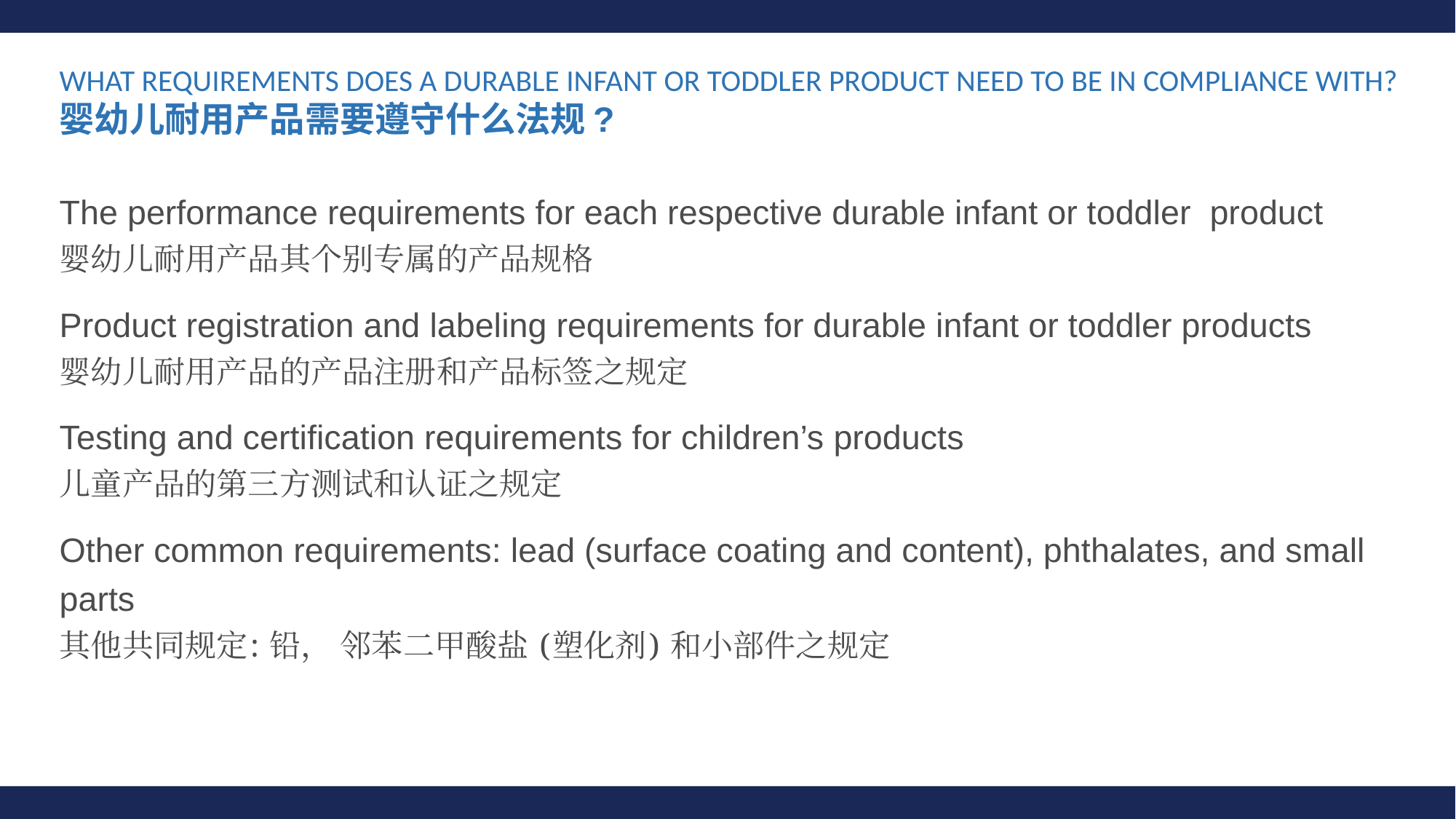

# WHAT REQUIREMENTS DOES A DURABLE INFANT OR TODDLER PRODUCT NEED TO BE IN COMPLIANCE WITH? 婴幼儿耐用产品需要遵守什么法规?
The performance requirements for each respective durable infant or toddler  product
婴幼儿耐用产品其个别专属的产品规格

Product registration and labeling requirements for durable infant or toddler products
婴幼儿耐用产品的产品注册和产品标签之规定

Testing and certification requirements for children’s products
儿童产品的第三方测试和认证之规定

Other common requirements: lead (surface coating and content), phthalates, and small parts
其他共同规定: 铅， 邻苯二甲酸盐 (塑化剂) 和小部件之规定